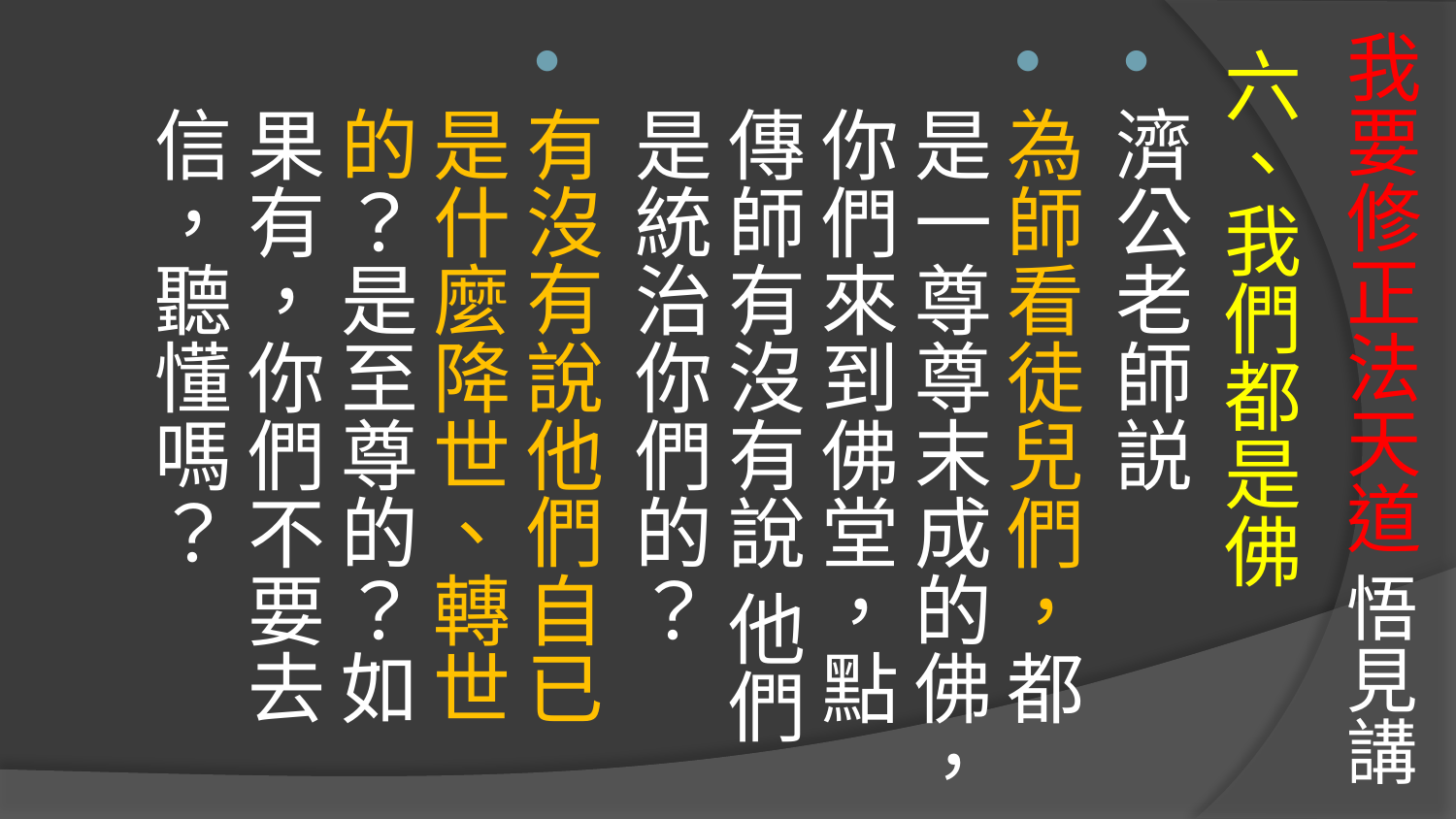

# 我要修正法天道 悟見講
六、我們都是佛
濟公老師説
為師看徒兒們，都是一尊尊末成的佛，你們來到佛堂，點傳師有沒有說 他們是統治你們的？
有沒有說他們自已是什麼降世、轉世的？是至尊的？如果有，你們不要去信，聽懂嗎？